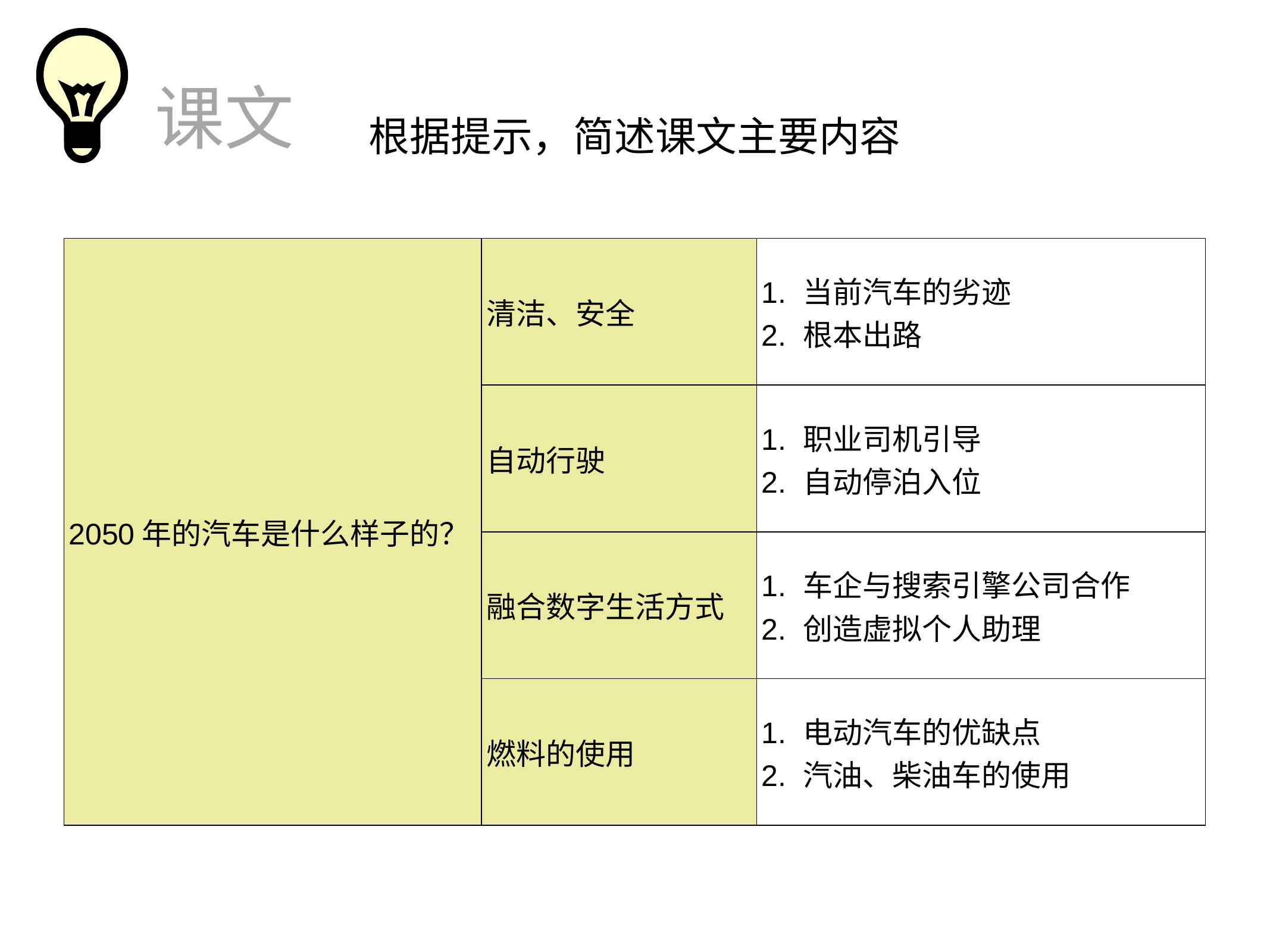

课文
根据提示，简述课文主要内容
| 2050年的汽车是什么样子的？ | 清洁、安全 | 当前汽车的劣迹 根本出路 |
| --- | --- | --- |
|  | 自动行驶 | 职业司机引导 自动停泊入位 |
|  | 融合数字生活方式 | 车企与搜索引擎公司合作 创造虚拟个人助理 |
|  | 燃料的使用 | 电动汽车的优缺点 汽油、柴油车的使用 |